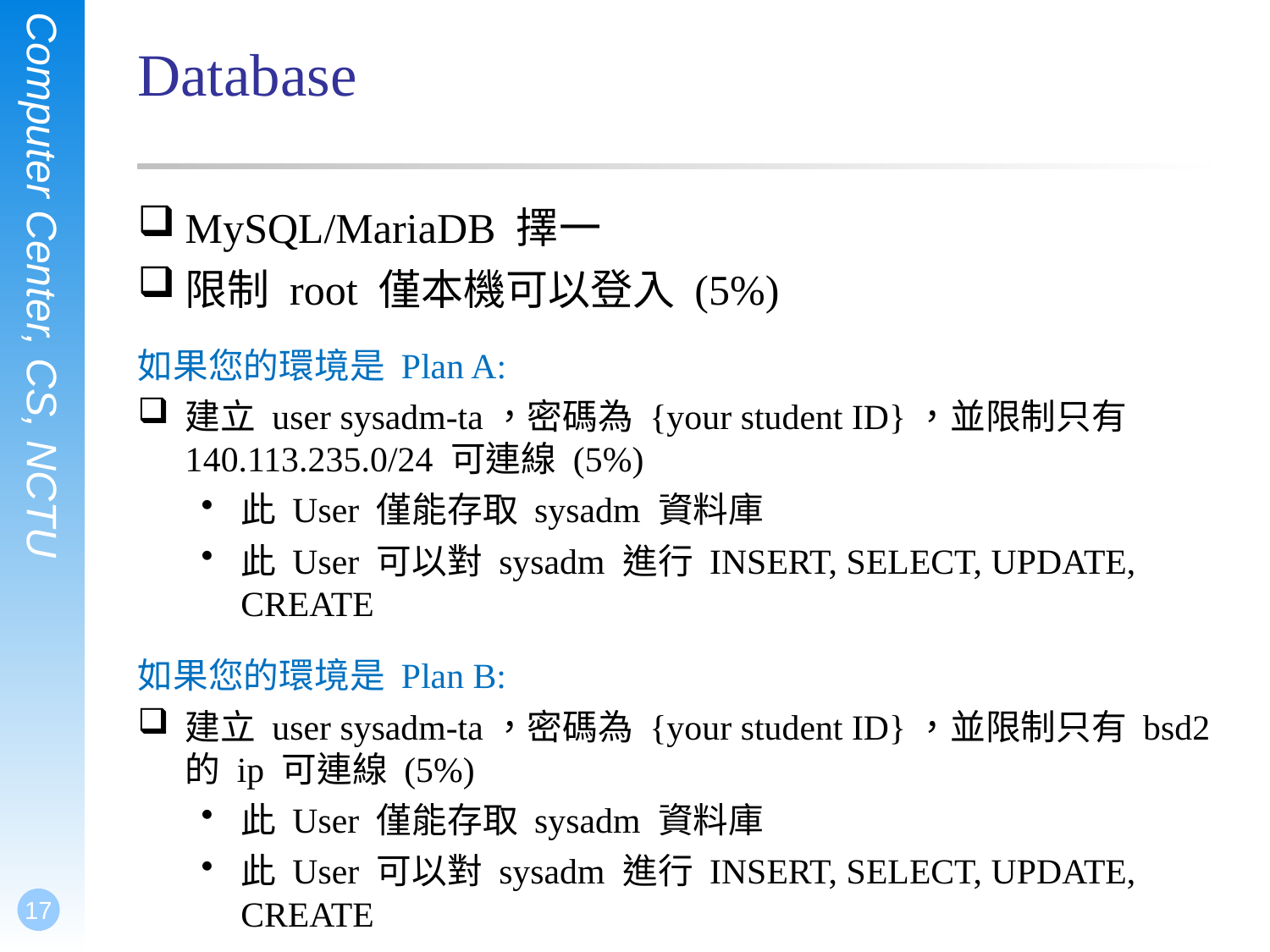

# Database
MySQL/MariaDB 擇一
限制 root 僅本機可以登入 (5%)
如果您的環境是 Plan A:
建立 user sysadm-ta，密碼為 {your student ID}，並限制只有 140.113.235.0/24 可連線 (5%)
此 User 僅能存取 sysadm 資料庫
此 User 可以對 sysadm 進行 INSERT, SELECT, UPDATE, CREATE
如果您的環境是 Plan B:
建立 user sysadm-ta，密碼為 {your student ID}，並限制只有 bsd2 的 ip 可連線 (5%)
此 User 僅能存取 sysadm 資料庫
此 User 可以對 sysadm 進行 INSERT, SELECT, UPDATE, CREATE